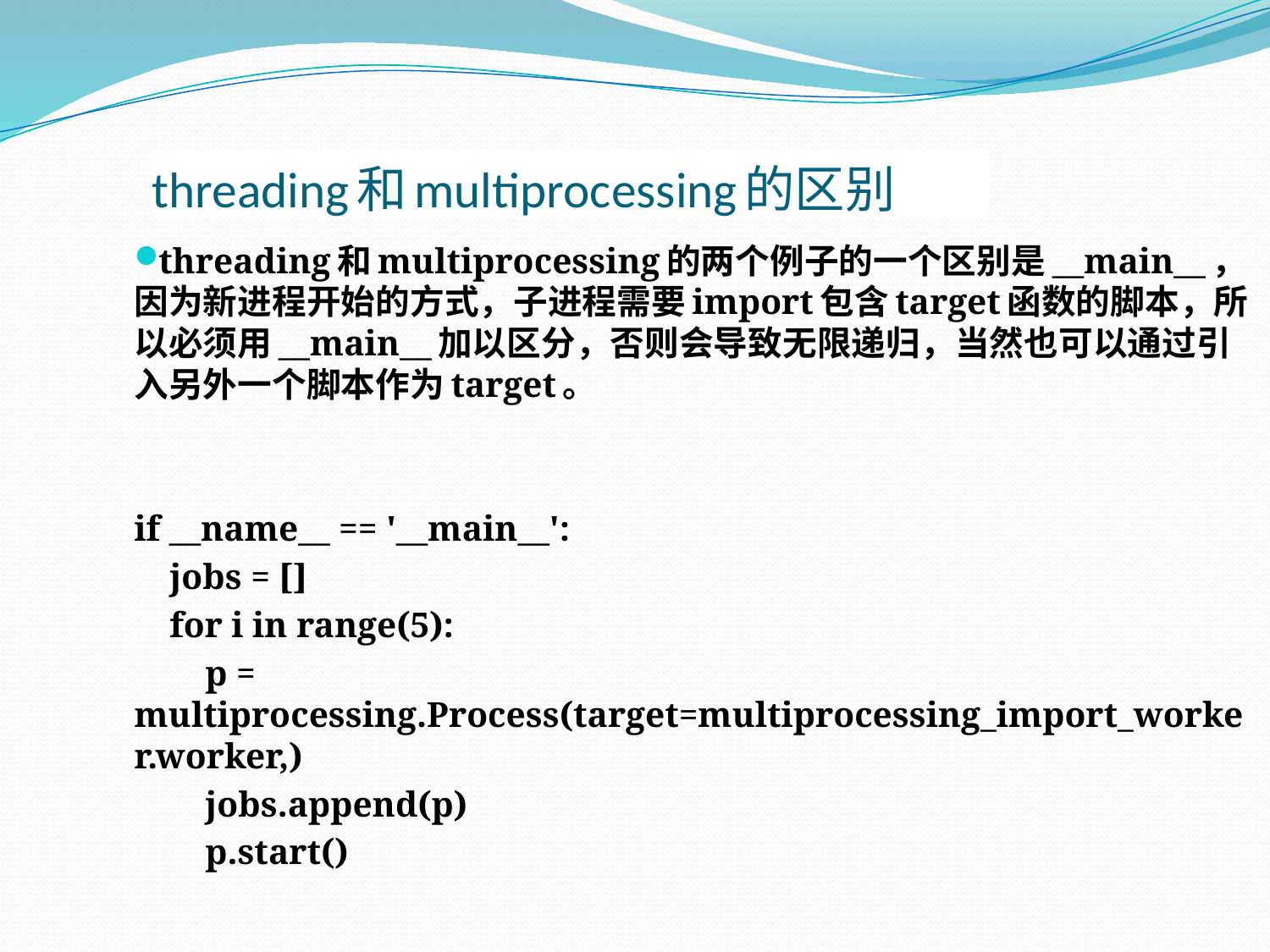

# threading和multiprocessing的区别
threading和multiprocessing的两个例子的一个区别是__main__，因为新进程开始的方式，子进程需要import包含target函数的脚本，所以必须用__main__加以区分，否则会导致无限递归，当然也可以通过引入另外一个脚本作为target。

if __name__ == '__main__':
    jobs = []
    for i in range(5):
        p = multiprocessing.Process(target=multiprocessing_import_worker.worker,)
        jobs.append(p)
        p.start()